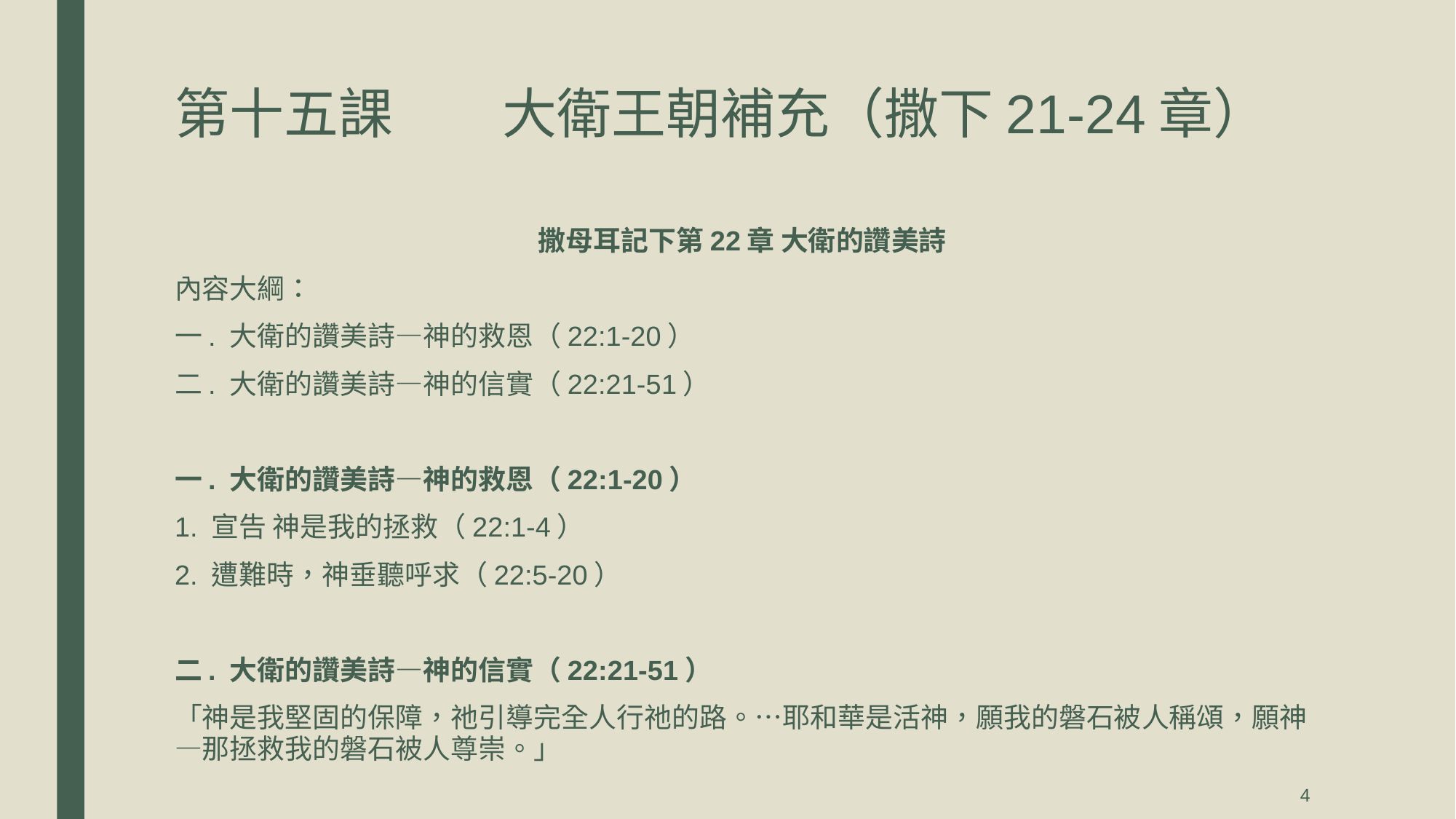

# 第十五課	大衛王朝補充（撒下21-24章）
撒母耳記下第22章 大衛的讚美詩
內容大綱：
一. 大衛的讚美詩—神的救恩（22:1-20）
二. 大衛的讚美詩—神的信實（22:21-51）

一. 大衛的讚美詩—神的救恩（22:1-20）
1. 宣告 神是我的拯救（22:1-4）
2. 遭難時，神垂聽呼求（22:5-20）

二. 大衛的讚美詩—神的信實（22:21-51）
「神是我堅固的保障，祂引導完全人行祂的路。…耶和華是活神，願我的磐石被人稱頌，願神—那拯救我的磐石被人尊崇。」

4